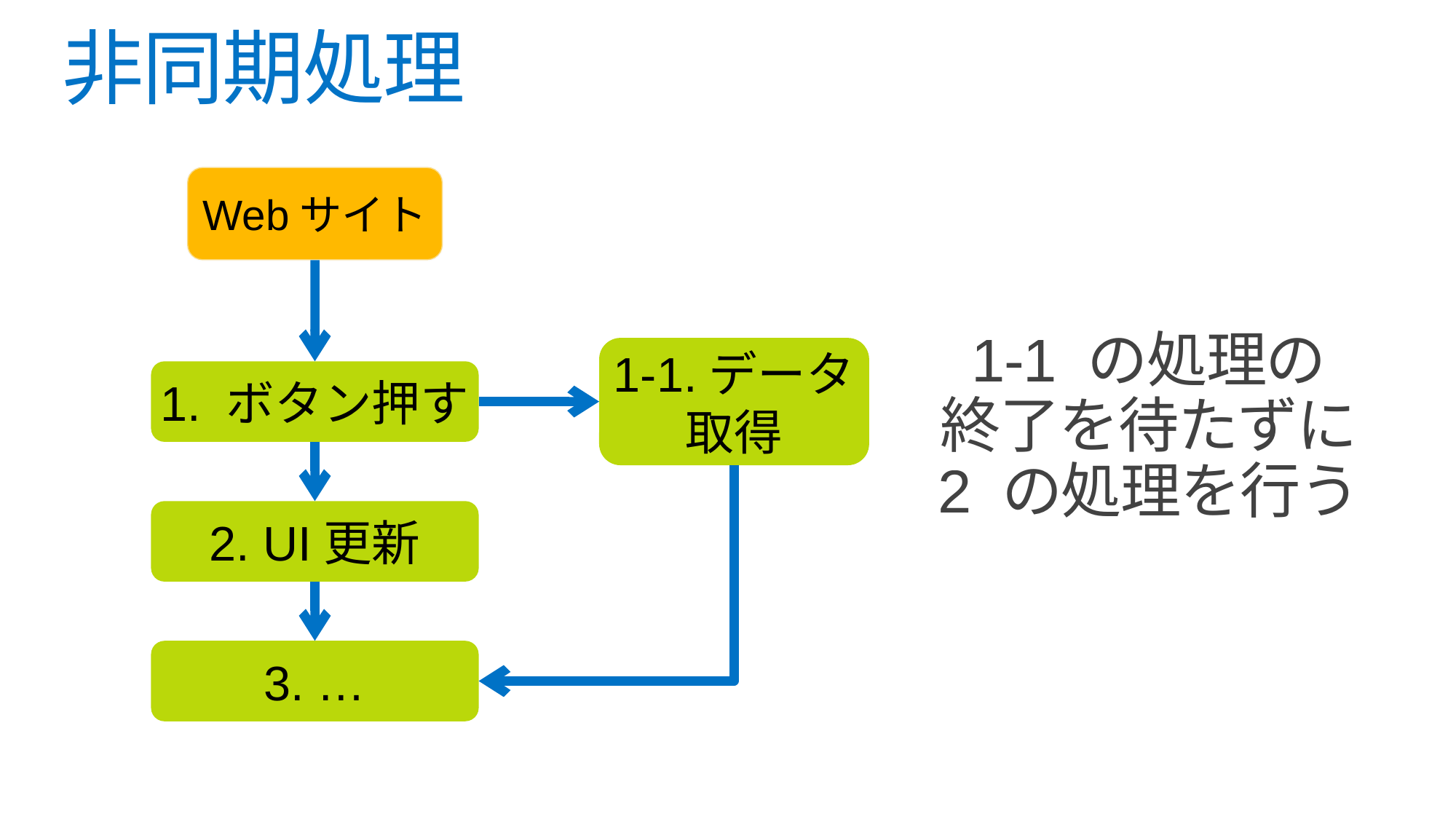

# 非同期処理
Webサイト
1-1 の処理の
終了を待たずに
2 の処理を行う
1-1.データ取得
1. ボタン押す
2. UI更新
3. …